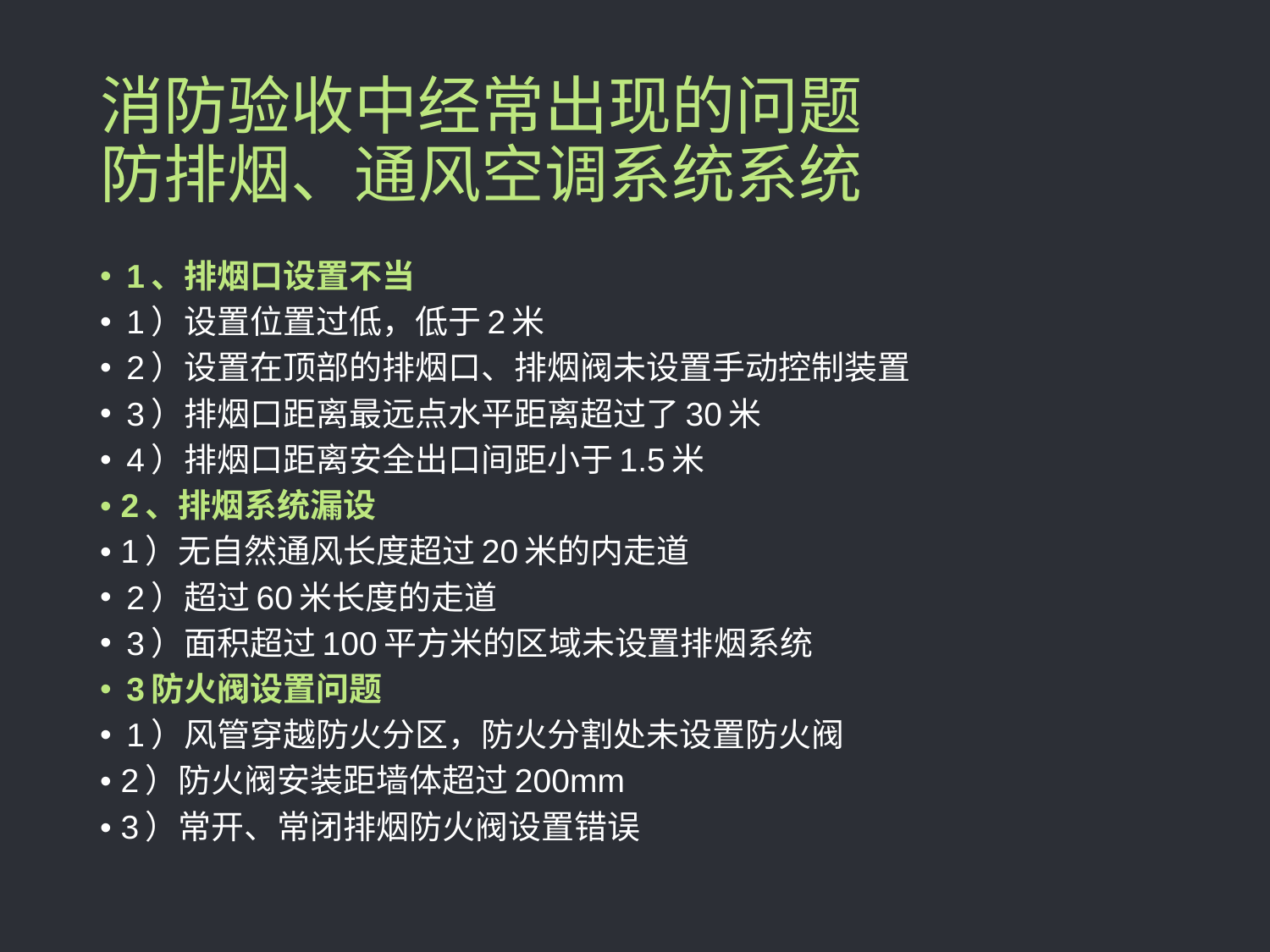

# 消防验收中经常出现的问题 防排烟、通风空调系统系统
1、排烟口设置不当
1）设置位置过低，低于2米
2）设置在顶部的排烟口、排烟阀未设置手动控制装置
3）排烟口距离最远点水平距离超过了30米
4）排烟口距离安全出口间距小于1.5米
• 2、排烟系统漏设
• 1）无自然通风长度超过20米的内走道
2）超过60米长度的走道
3）面积超过100平方米的区域未设置排烟系统
3防火阀设置问题
1）风管穿越防火分区，防火分割处未设置防火阀
• 2）防火阀安装距墙体超过200mm
• 3）常开、常闭排烟防火阀设置错误

21